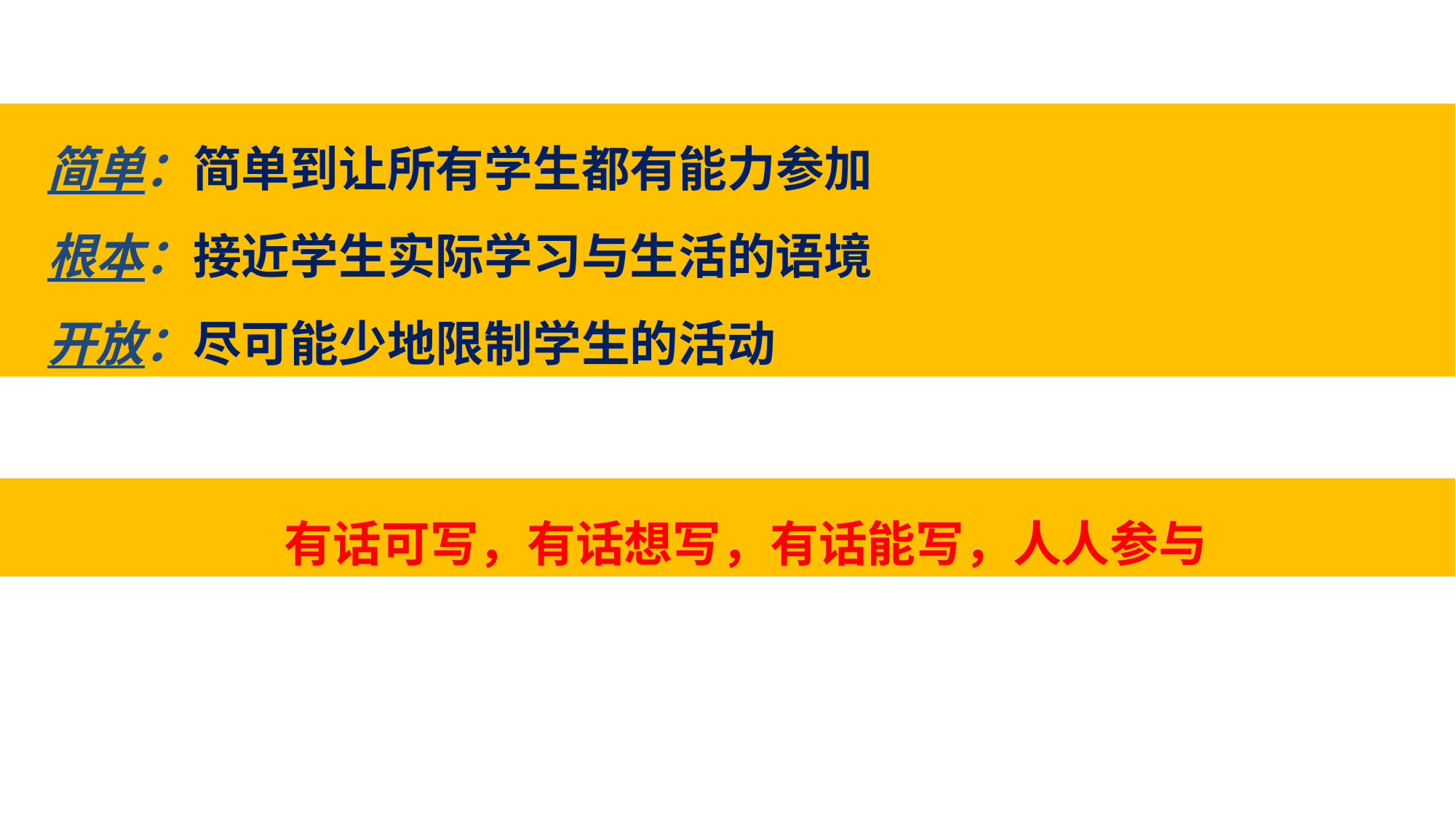

简单：简单到让所有学生都有能力参加
根本：接近学生实际学习与生活的语境
开放：尽可能少地限制学生的活动
有话可写，有话想写，有话能写，人人参与